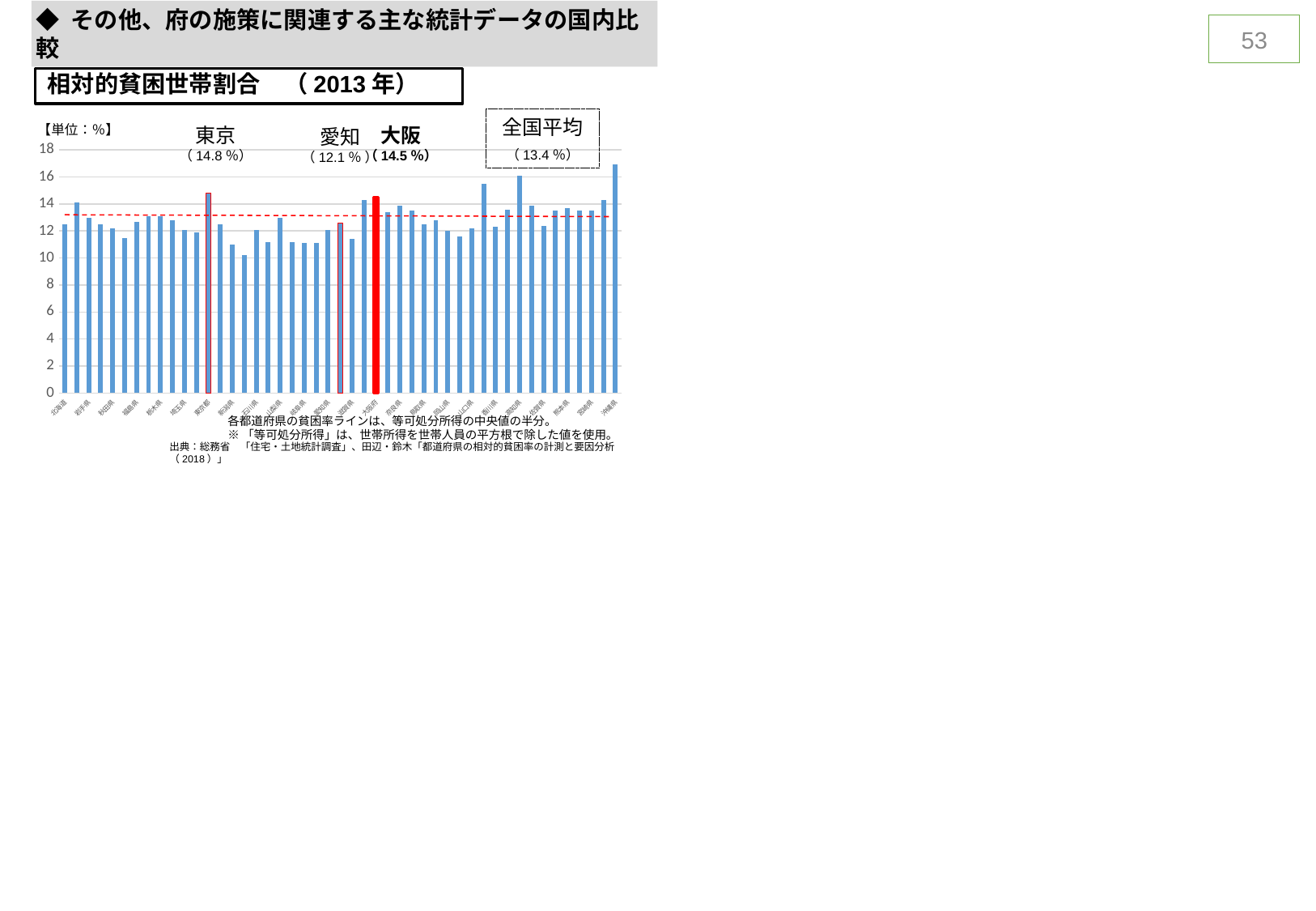

◆ その他、府の施策に関連する主な統計データの国内比較
53
相対的貧困世帯割合　（2013年）
全国平均
（13.4％）
【単位：％】
東京
（14.8％）
大阪
（14.5％）
愛知
（12.1％ ）

### Chart

| Category |  |
|---|---|
| 北海道 | 12.5 |
| 青森県 | 14.1 |
| 岩手県 | 13.0 |
| 宮城県 | 12.5 |
| 秋田県 | 12.2 |
| 山形県 | 11.5 |
| 福島県 | 12.7 |
| 茨城県 | 13.1 |
| 栃木県 | 13.1 |
| 群馬県 | 12.8 |
| 埼玉県 | 12.1 |
| 千葉県 | 11.9 |
| 東京都 | 14.8 |
| 神奈川県 | 12.5 |
| 新潟県 | 11.0 |
| 富山県 | 10.2 |
| 石川県 | 12.1 |
| 福井県 | 11.2 |
| 山梨県 | 13.0 |
| 長野県 | 11.2 |
| 岐阜県 | 11.1 |
| 静岡県 | 11.1 |
| 愛知県 | 12.1 |
| 三重県 | 12.6 |
| 滋賀県 | 11.4 |
| 京都府 | 14.3 |
| 大阪府 | 14.5 |
| 兵庫県 | 13.4 |
| 奈良県 | 13.9 |
| 和歌山県 | 13.5 |
| 鳥取県 | 12.5 |
| 島根県 | 12.8 |
| 岡山県 | 12.0 |
| 広島県 | 11.6 |
| 山口県 | 12.2 |
| 徳島県 | 15.5 |
| 香川県 | 12.3 |
| 愛媛県 | 13.6 |
| 高知県 | 16.1 |
| 福岡県 | 13.9 |
| 佐賀県 | 12.4 |
| 長崎県 | 13.5 |
| 熊本県 | 13.7 |
| 大分県 | 13.5 |
| 宮崎県 | 13.5 |
| 鹿児島県 | 14.3 |
| 沖縄県 | 16.9 |
各都道府県の貧困率ラインは、等可処分所得の中央値の半分。
※「等可処分所得」は、世帯所得を世帯人員の平方根で除した値を使用。
出典：総務省　「住宅・土地統計調査」、田辺・鈴木「都道府県の相対的貧困率の計測と要因分析（2018）」